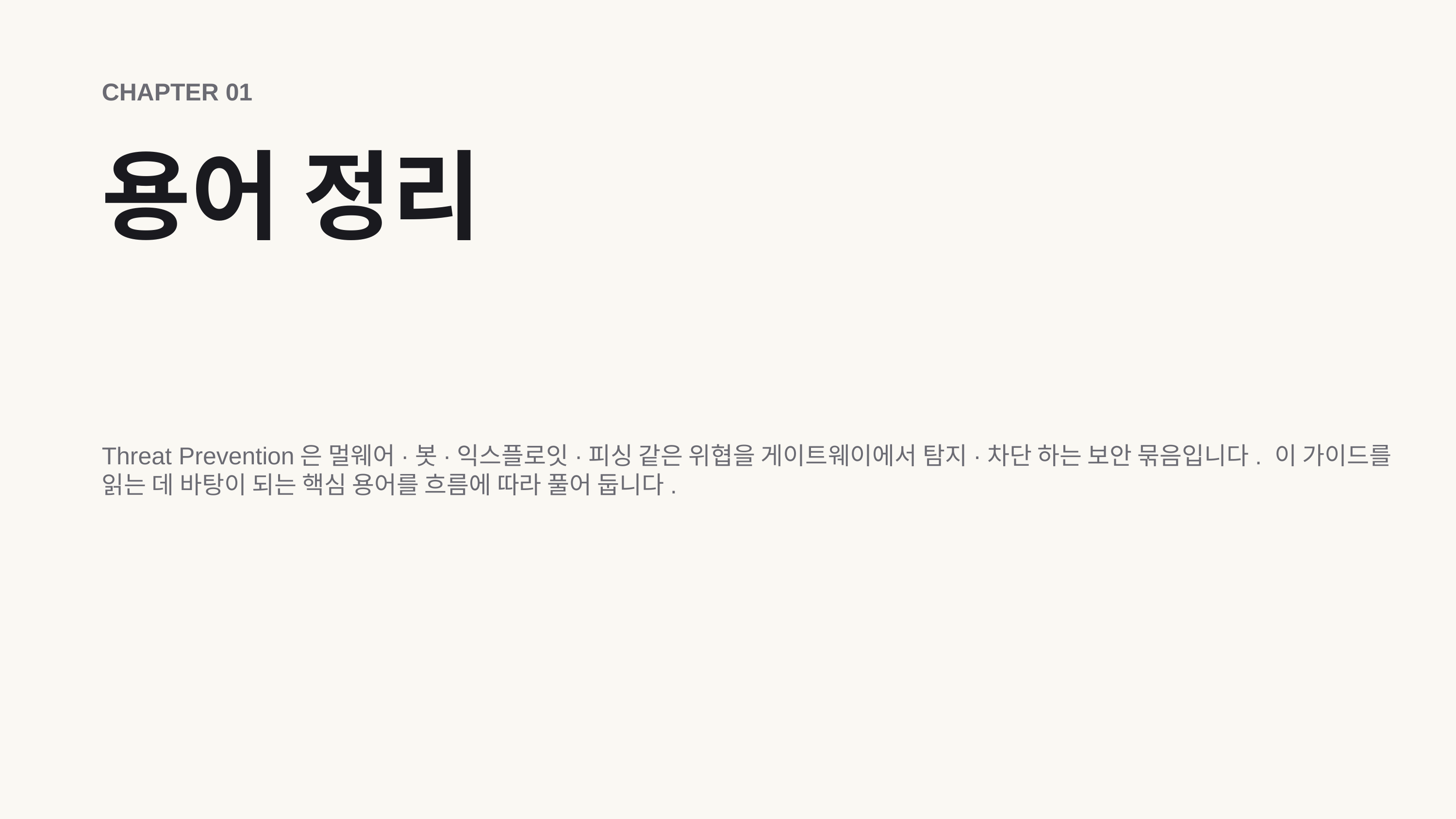

CHAPTER 01
용어 정리
Threat Prevention은 멀웨어·봇·익스플로잇·피싱 같은 위협을 게이트웨이에서 탐지·차단 하는 보안 묶음입니다. 이 가이드를 읽는 데 바탕이 되는 핵심 용어를 흐름에 따라 풀어 둡니다.